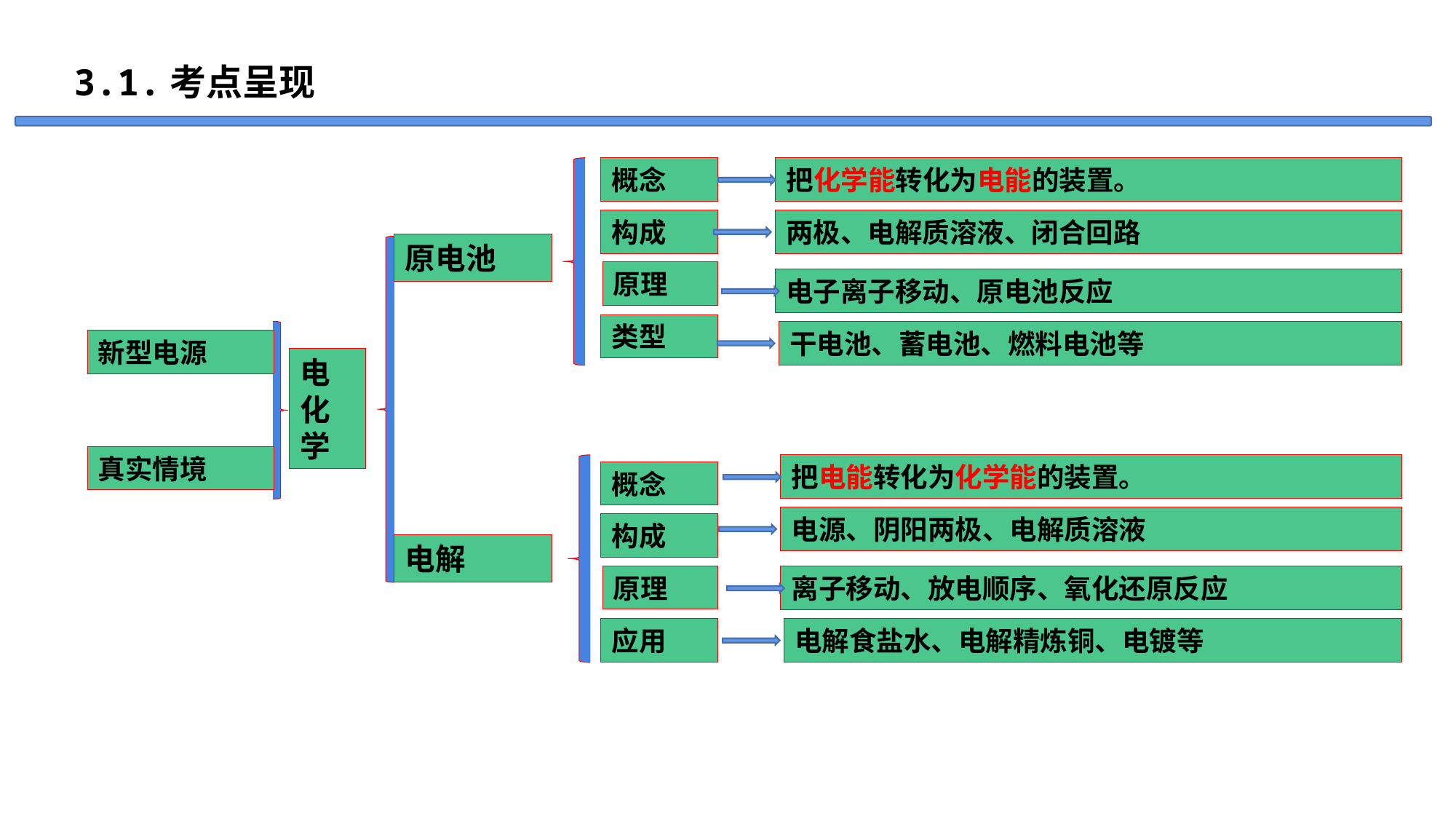

3.1.考点呈现

概念
把化学能转化为电能的装置。

构成
两极、电解质溶液、闭合回路

原电池

原理
电子离子移动、原电池反应

类型

干电池、蓄电池、燃料电池等
新型电源

电化学
真实情境

把电能转化为化学能的装置。
概念

电源、阴阳两极、电解质溶液
构成

电解
原理
离子移动、放电顺序、氧化还原反应

应用
电解食盐水、电解精炼铜、电镀等